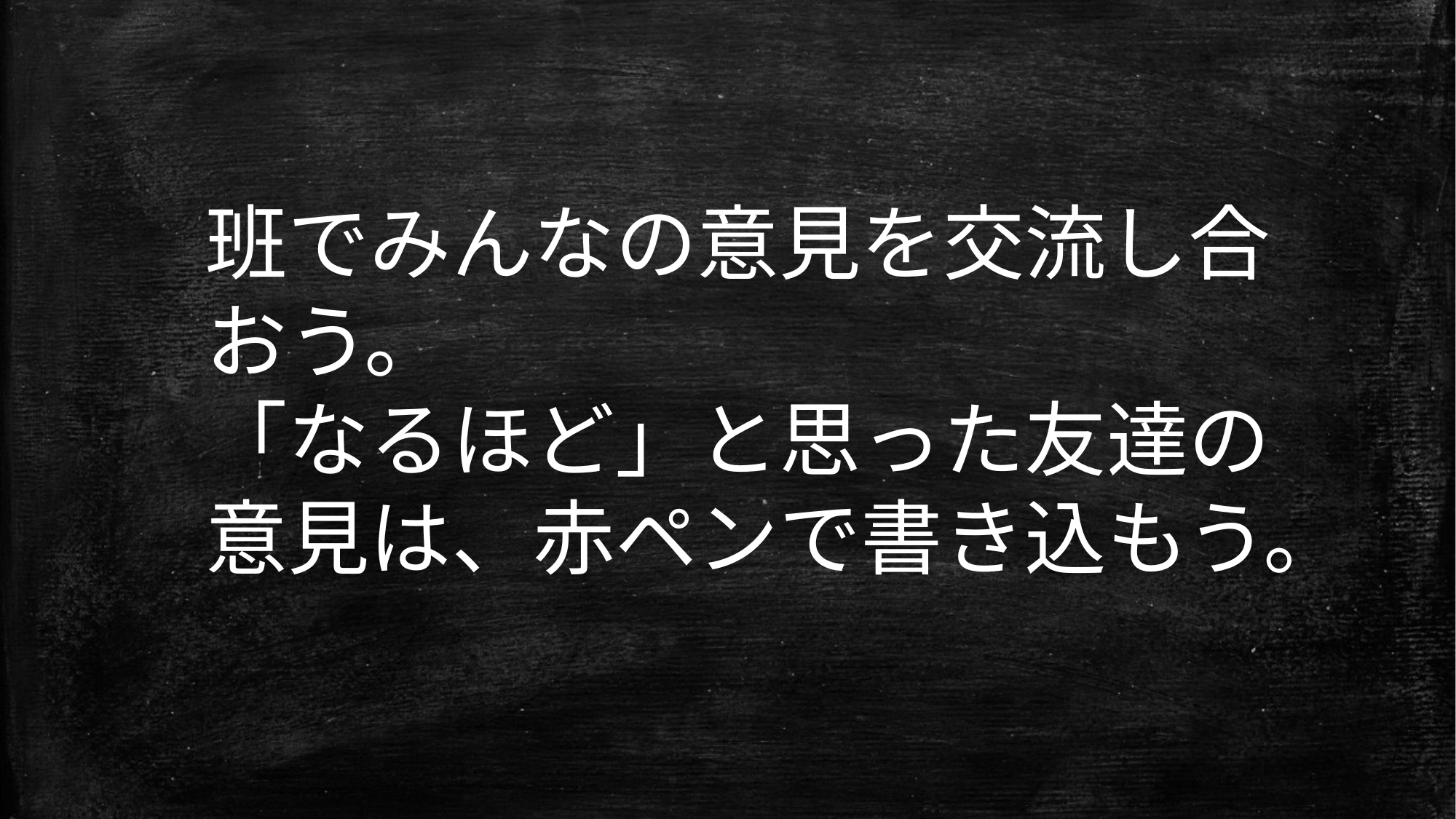

班でみんなの意見を交流し合おう。
「なるほど」と思った友達の意見は、赤ペンで書き込もう。